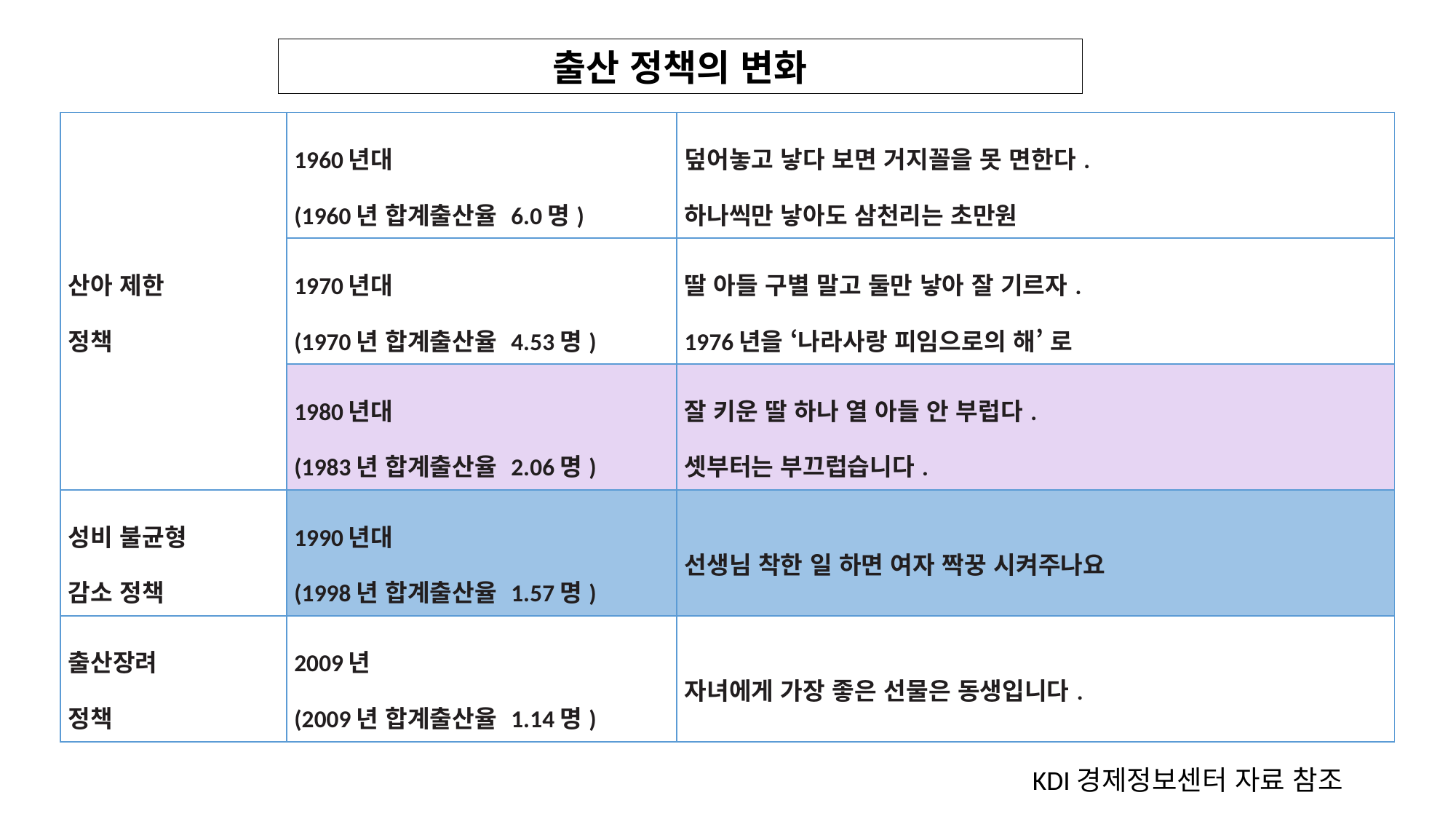

출산 정책의 변화
| 산아 제한 정책 | 1960년대 (1960년 합계출산율 6.0명) | 덮어놓고 낳다 보면 거지꼴을 못 면한다. 하나씩만 낳아도 삼천리는 초만원 |
| --- | --- | --- |
|  | 1970년대 (1970년 합계출산율 4.53명) | 딸 아들 구별 말고 둘만 낳아 잘 기르자. 1976년을 ‘나라사랑 피임으로의 해’ 로 |
|  | 1980년대 (1983년 합계출산율 2.06명) | 잘 키운 딸 하나 열 아들 안 부럽다. 셋부터는 부끄럽습니다. |
| 성비 불균형 감소 정책 | 1990년대 (1998년 합계출산율 1.57명) | 선생님 착한 일 하면 여자 짝꿍 시켜주나요 |
| 출산장려 정책 | 2009년 (2009년 합계출산율 1.14명) | 자녀에게 가장 좋은 선물은 동생입니다. |

KDI경제정보센터 자료 참조